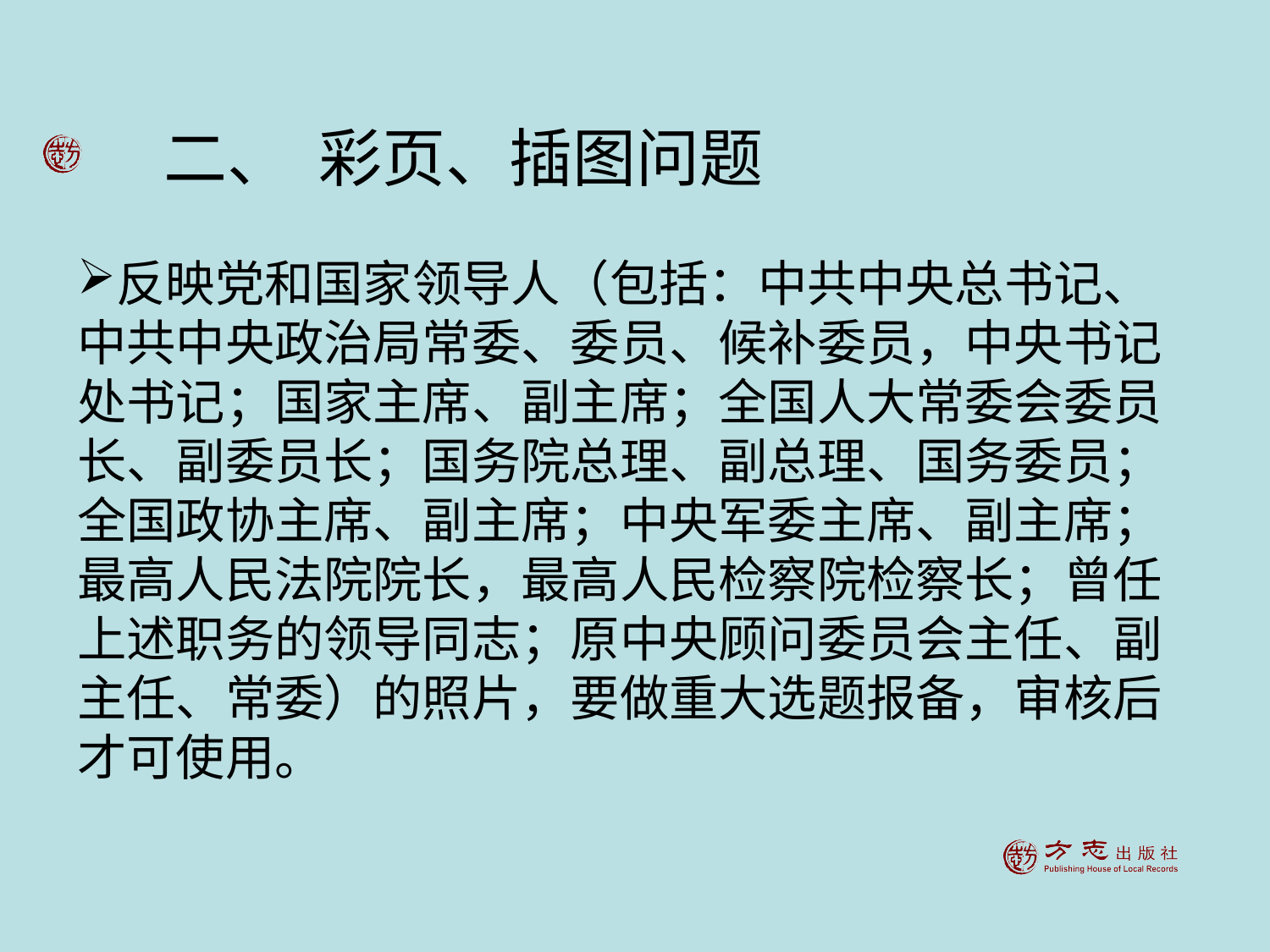

# 二、  彩页、插图问题
反映党和国家领导人（包括：中共中央总书记、中共中央政治局常委、委员、候补委员，中央书记处书记；国家主席、副主席；全国人大常委会委员长、副委员长；国务院总理、副总理、国务委员；全国政协主席、副主席；中央军委主席、副主席；最高人民法院院长，最高人民检察院检察长；曾任上述职务的领导同志；原中央顾问委员会主任、副主任、常委）的照片，要做重大选题报备，审核后才可使用。